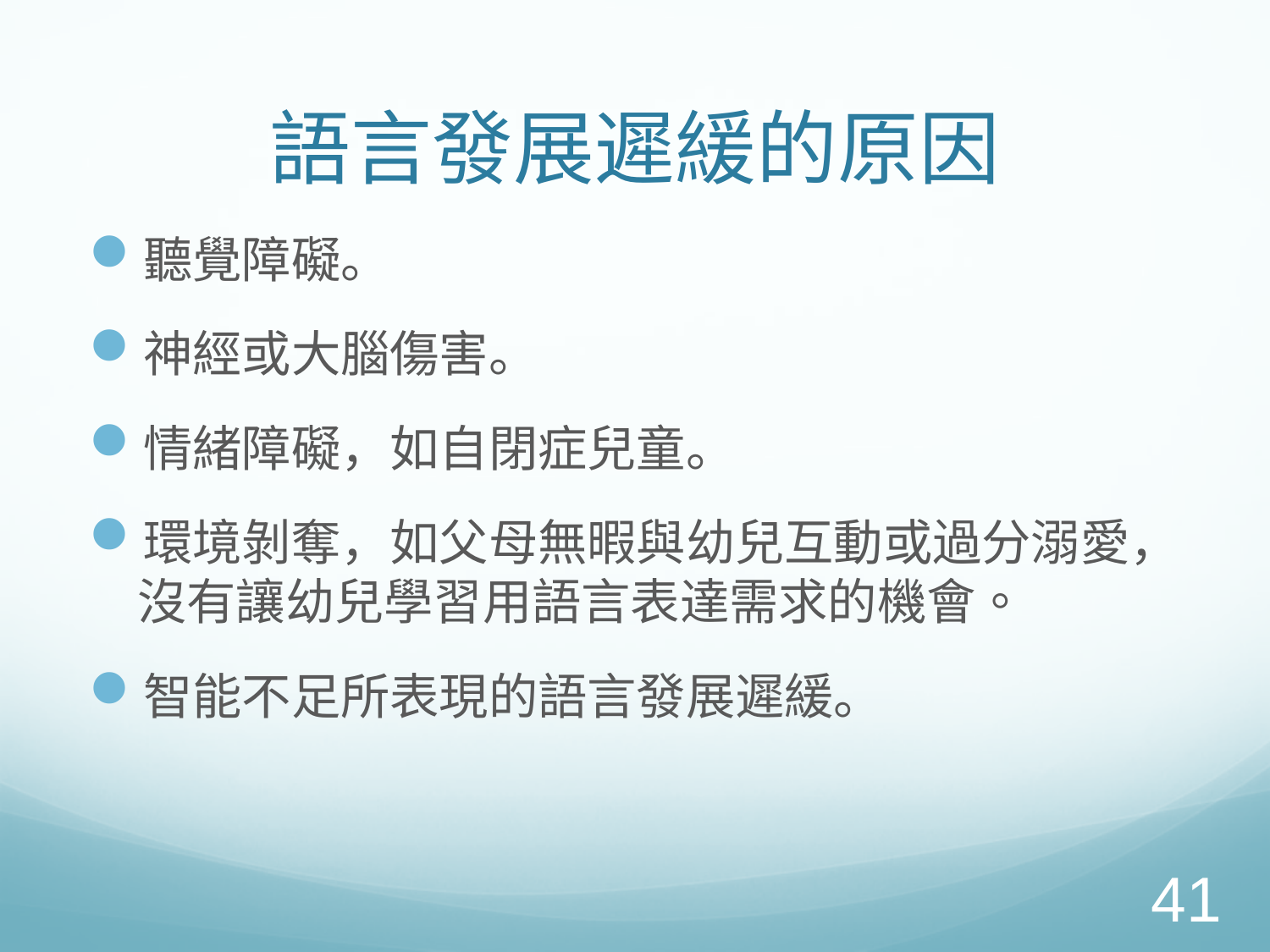

# 語言發展遲緩的原因
聽覺障礙。
神經或大腦傷害。
情緒障礙，如自閉症兒童。
環境剝奪，如父母無暇與幼兒互動或過分溺愛，沒有讓幼兒學習用語言表達需求的機會。
智能不足所表現的語言發展遲緩。
41